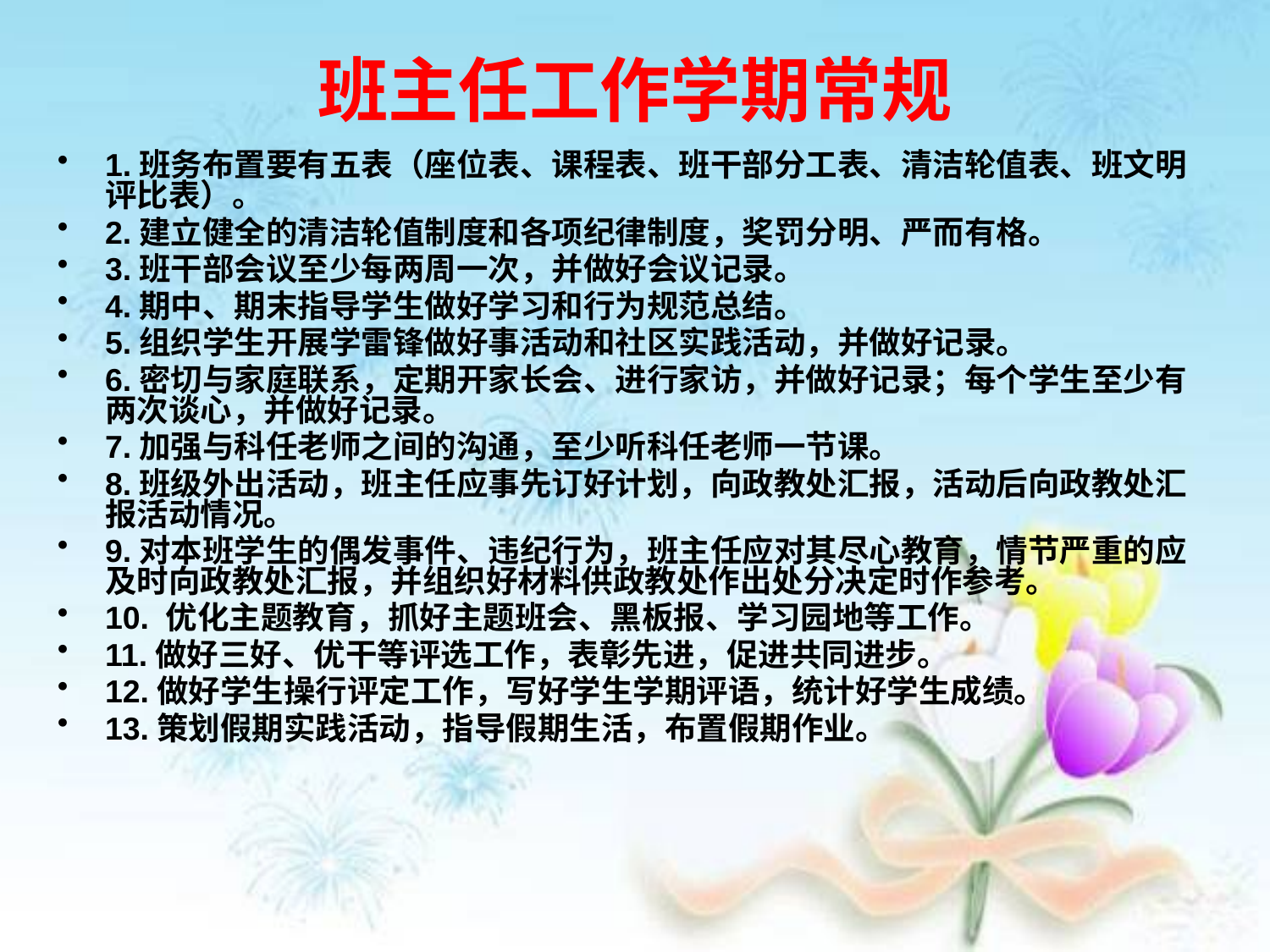

# 班主任工作学期常规
1.班务布置要有五表（座位表、课程表、班干部分工表、清洁轮值表、班文明评比表）。
2.建立健全的清洁轮值制度和各项纪律制度，奖罚分明、严而有格。
3.班干部会议至少每两周一次，并做好会议记录。
4.期中、期末指导学生做好学习和行为规范总结。
5.组织学生开展学雷锋做好事活动和社区实践活动，并做好记录。
6.密切与家庭联系，定期开家长会、进行家访，并做好记录；每个学生至少有两次谈心，并做好记录。
7.加强与科任老师之间的沟通，至少听科任老师一节课。
8.班级外出活动，班主任应事先订好计划，向政教处汇报，活动后向政教处汇报活动情况。
9.对本班学生的偶发事件、违纪行为，班主任应对其尽心教育，情节严重的应及时向政教处汇报，并组织好材料供政教处作出处分决定时作参考。
10. 优化主题教育，抓好主题班会、黑板报、学习园地等工作。
11.做好三好、优干等评选工作，表彰先进，促进共同进步。
12.做好学生操行评定工作，写好学生学期评语，统计好学生成绩。
13.策划假期实践活动，指导假期生活，布置假期作业。